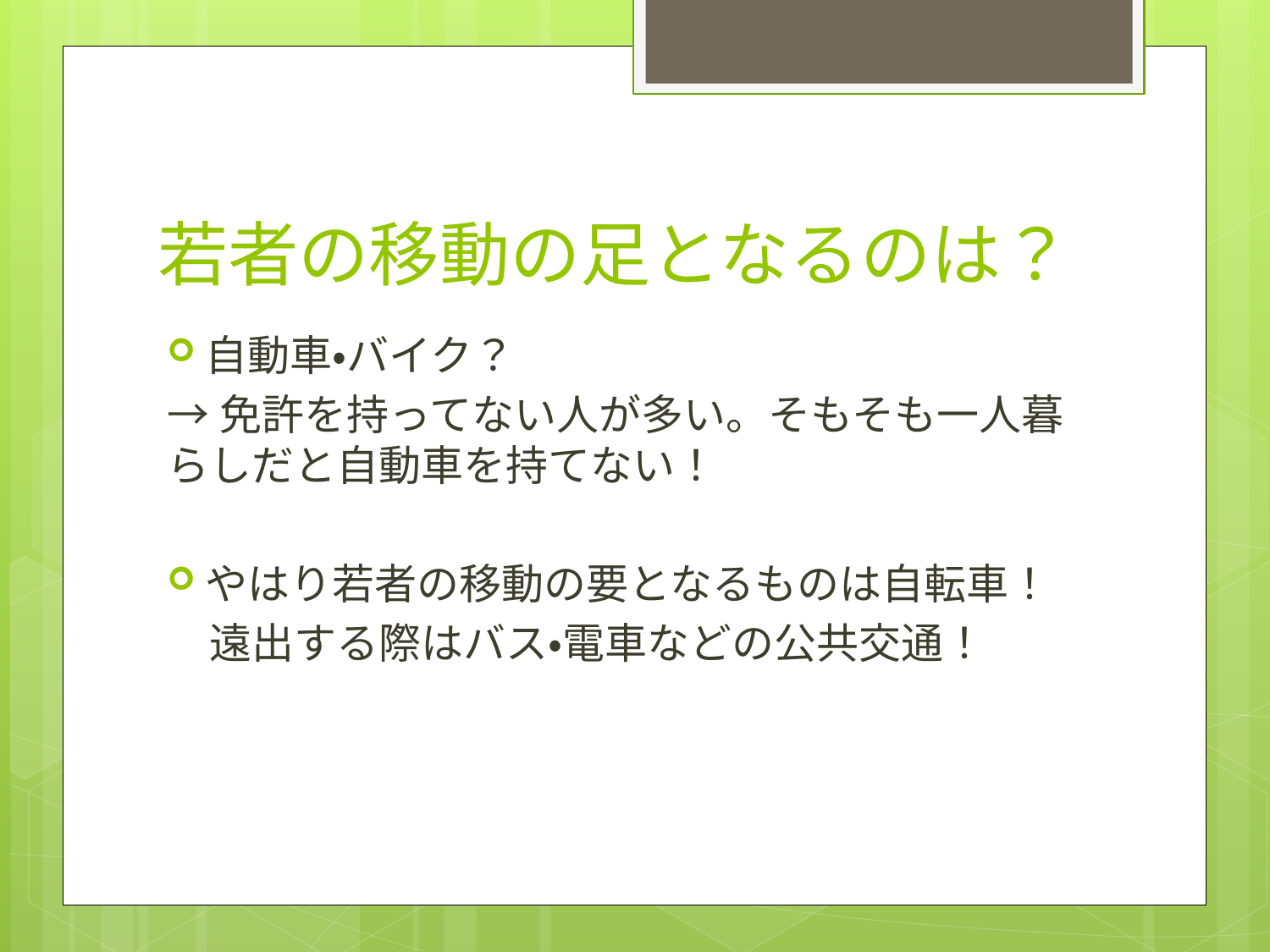

# 若者の移動の足となるのは？
自動車・バイク？
→免許を持ってない人が多い。そもそも一人暮らしだと自動車を持てない！

やはり若者の移動の要となるものは自転車！
　遠出する際はバス・電車などの公共交通！